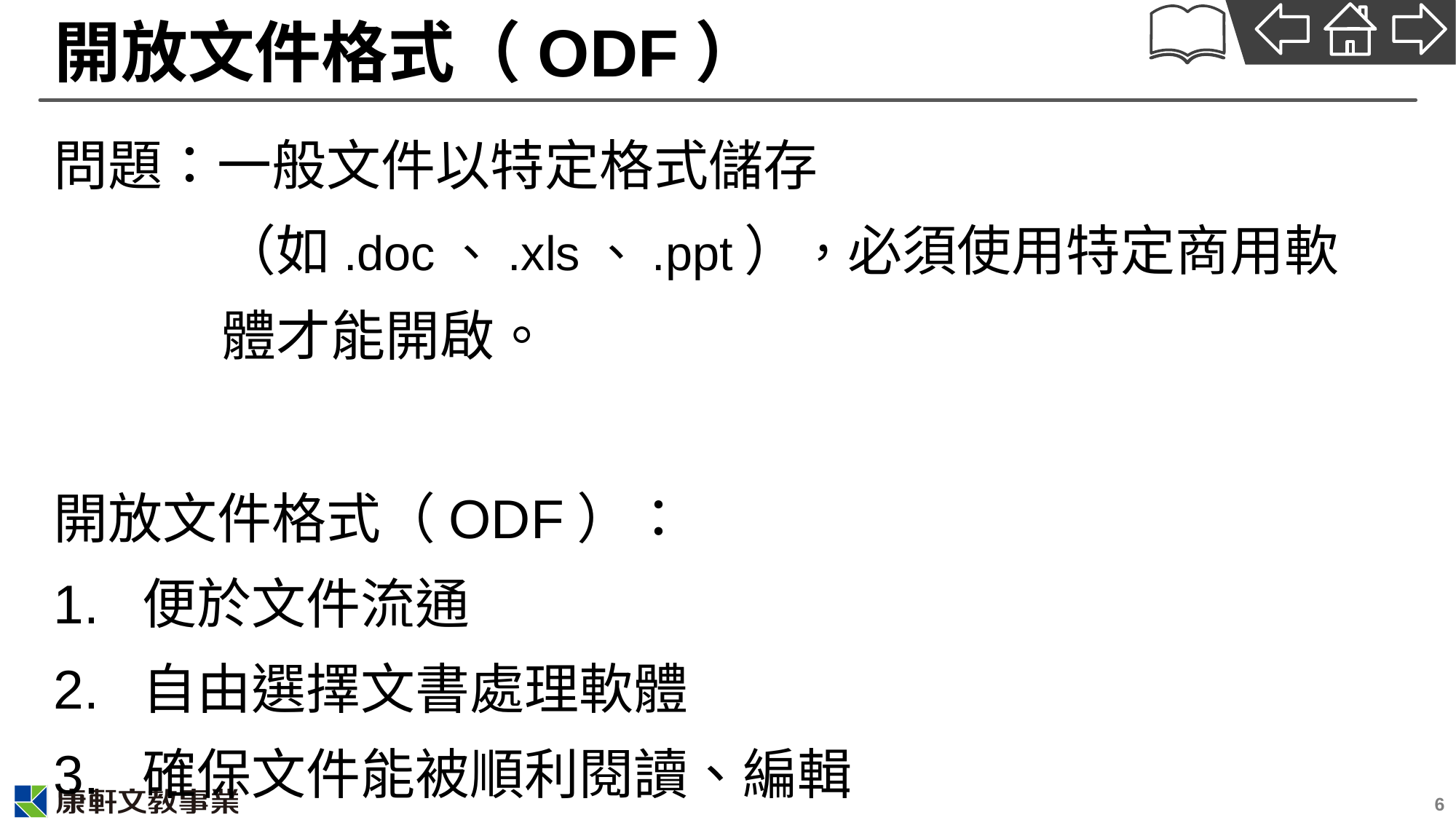

# 開放文件格式（ODF）

問題：一般文件以特定格式儲存（如.doc、.xls、.ppt），必須使用特定商用軟體才能開啟。

開放文件格式（ODF）：
便於文件流通
自由選擇文書處理軟體
確保文件能被順利閱讀、編輯
6